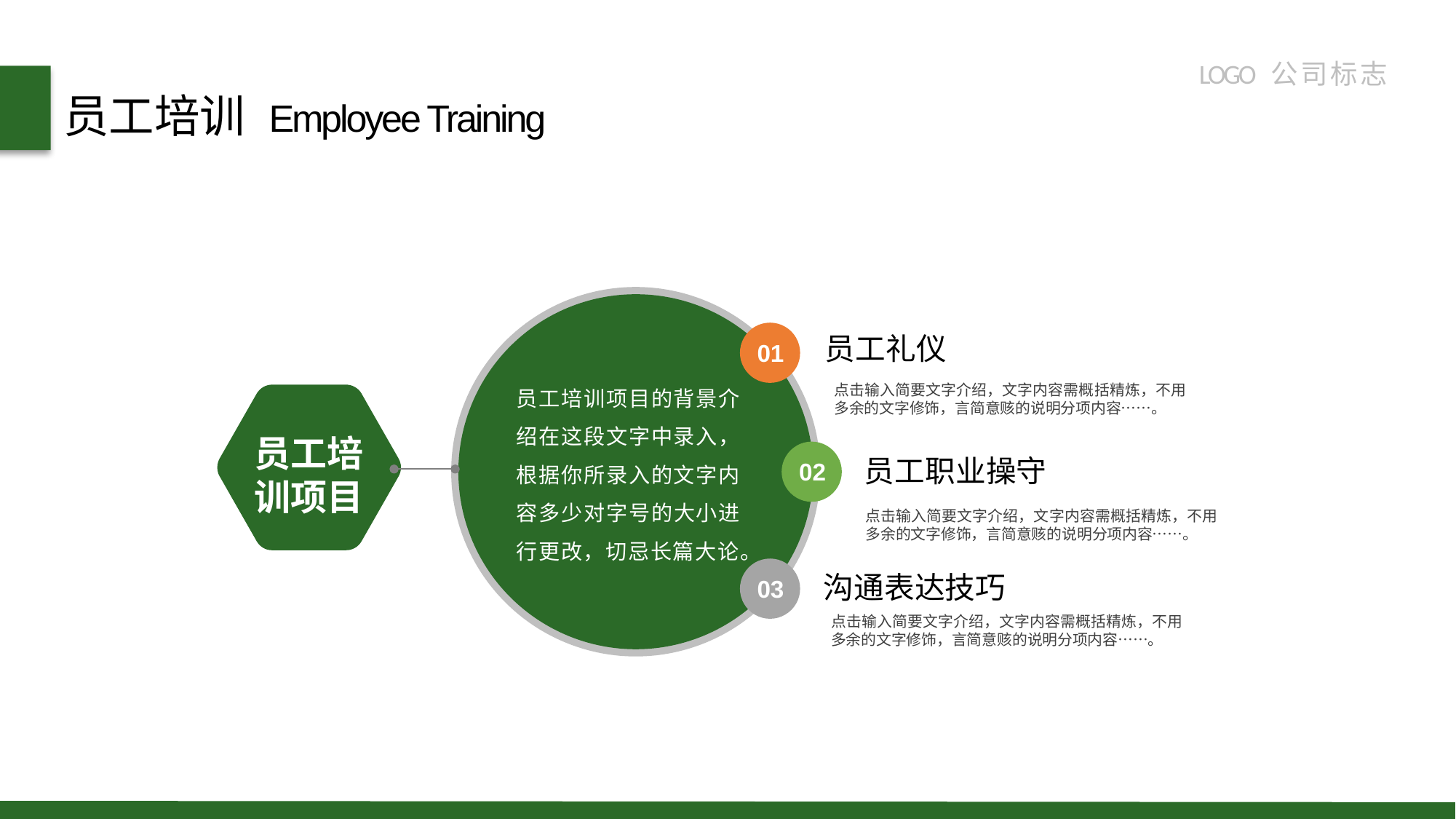

LOGO  公 司 标 志

员工培训
Employee Training

01
员工礼仪
员工培训项目的背景介绍在这段文字中录入，根据你所录入的文字内容多少对字号的大小进行更改，切忌长篇大论。
点击输入简要文字介绍，文字内容需概括精炼，不用多余的文字修饰，言简意赅的说明分项内容……。
点击输入简要文字介绍，文字内容需概括精炼，不用多余的文字修饰，言简意赅的说明分项内容……。
点击输入简要文字介绍，文字内容需概括精炼，不用多余的文字修饰，言简意赅的说明分项内容……。

员工培训项目

02
员工职业操守

03
沟通表达技巧